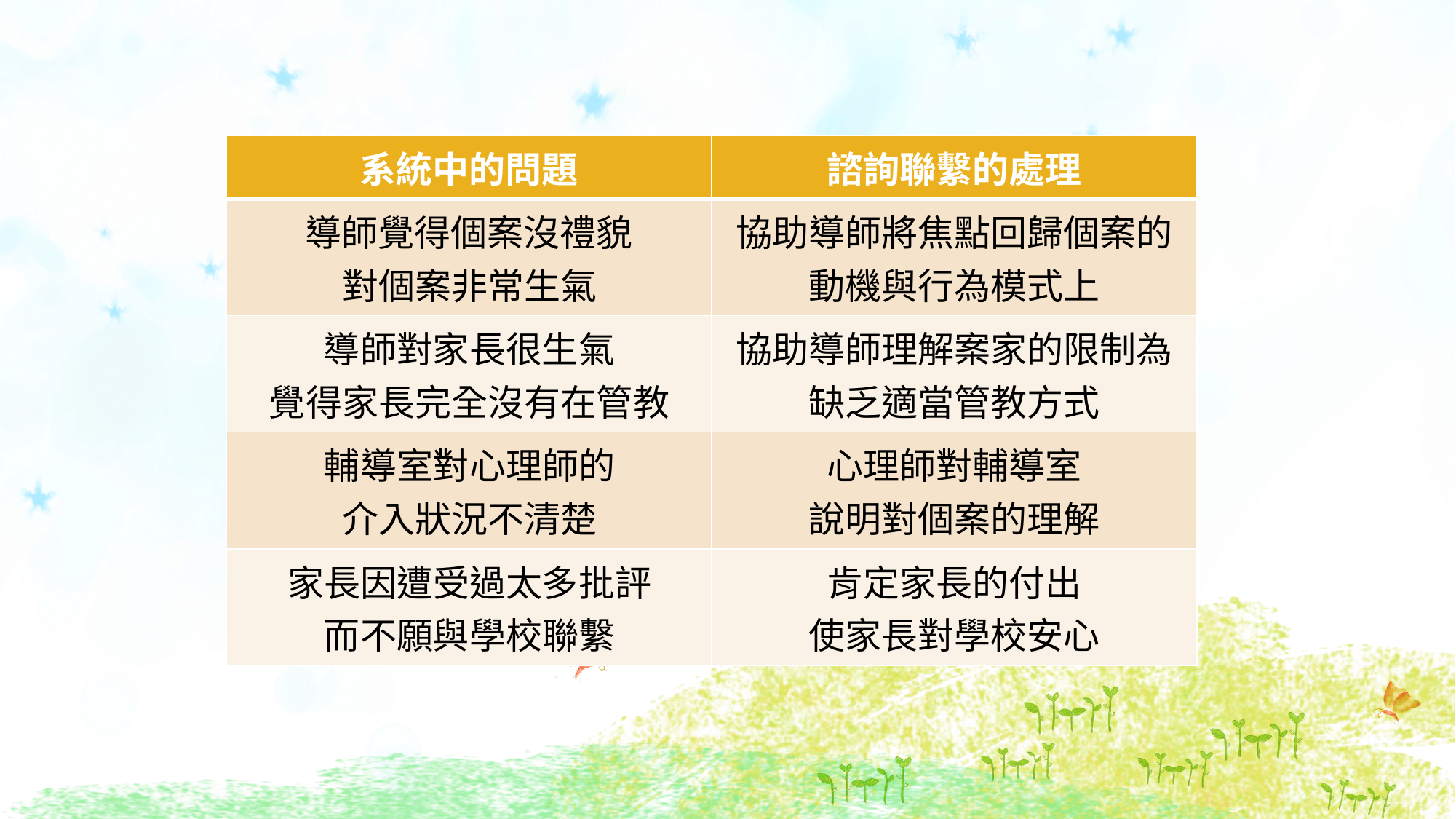

| 系統中的問題 | 諮詢聯繫的處理 |
| --- | --- |
| 導師覺得個案沒禮貌 對個案非常生氣 | 協助導師將焦點回歸個案的動機與行為模式上 |
| 導師對家長很生氣 覺得家長完全沒有在管教 | 協助導師理解案家的限制為缺乏適當管教方式 |
| 輔導室對心理師的 介入狀況不清楚 | 心理師對輔導室 說明對個案的理解 |
| 家長因遭受過太多批評 而不願與學校聯繫 | 肯定家長的付出 使家長對學校安心 |